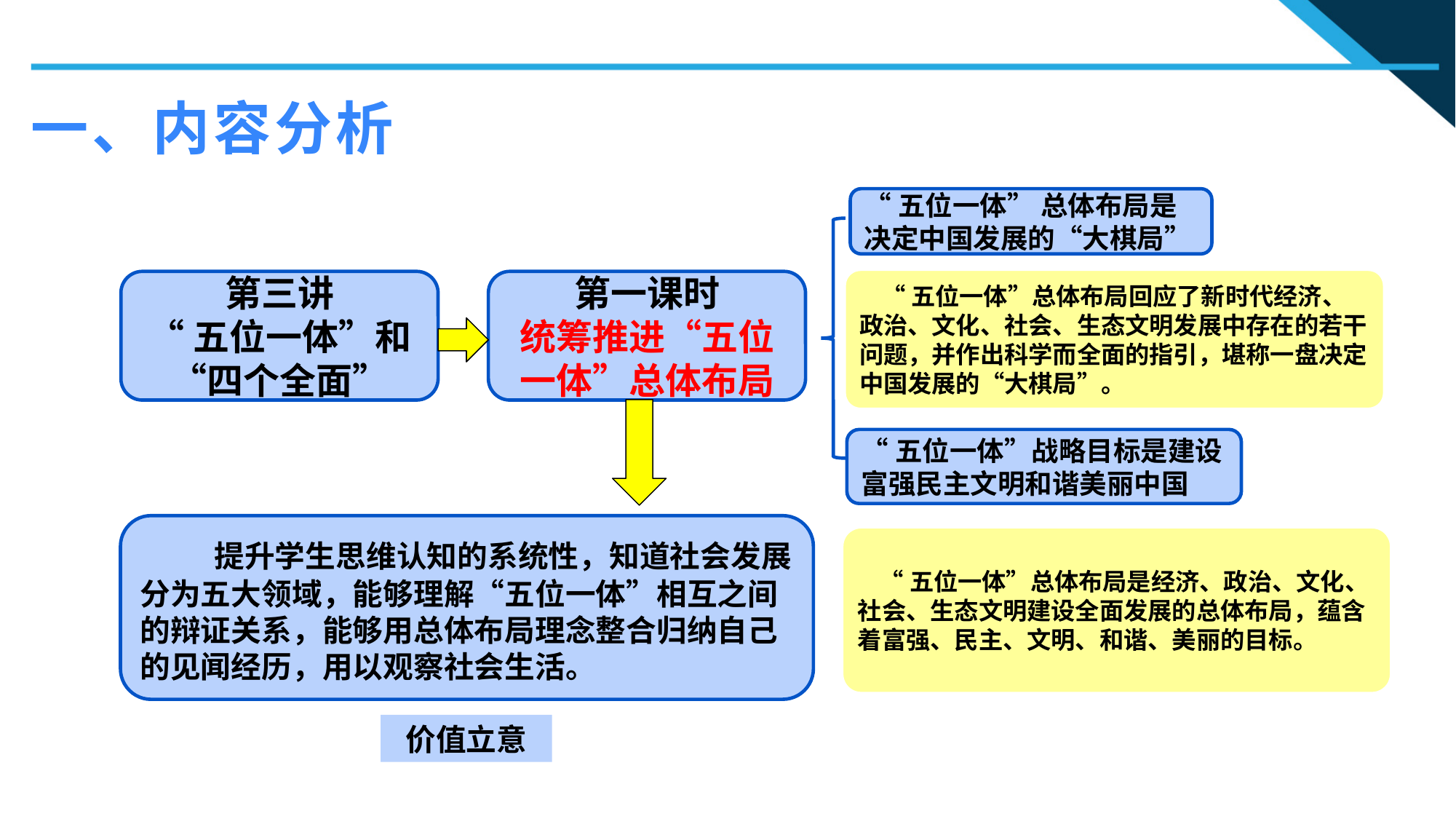

一、内容分析
价值立意
“五位一体” 总体布局是决定中国发展的“大棋局”

    “五位一体”总体布局回应了新时代经济、
政治、文化、社会、生态文明发展中存在的若干
问题，并作出科学而全面的指引，堪称一盘决定
中国发展的“大棋局”。
第三讲
“五位一体”和“四个全面”
第一课时
统筹推进“五位一体”总体布局

“五位一体”战略目标是建设富强民主文明和谐美丽中国
        提升学生思维认知的系统性，知道社会发展分为五大领域，能够理解“五位一体”相互之间的辩证关系，能够用总体布局理念整合归纳自己的见闻经历，用以观察社会生活。
    “五位一体”总体布局是经济、政治、文化、
社会、生态文明建设全面发展的总体布局，蕴含
着富强、民主、文明、和谐、美丽的目标。
价值立意